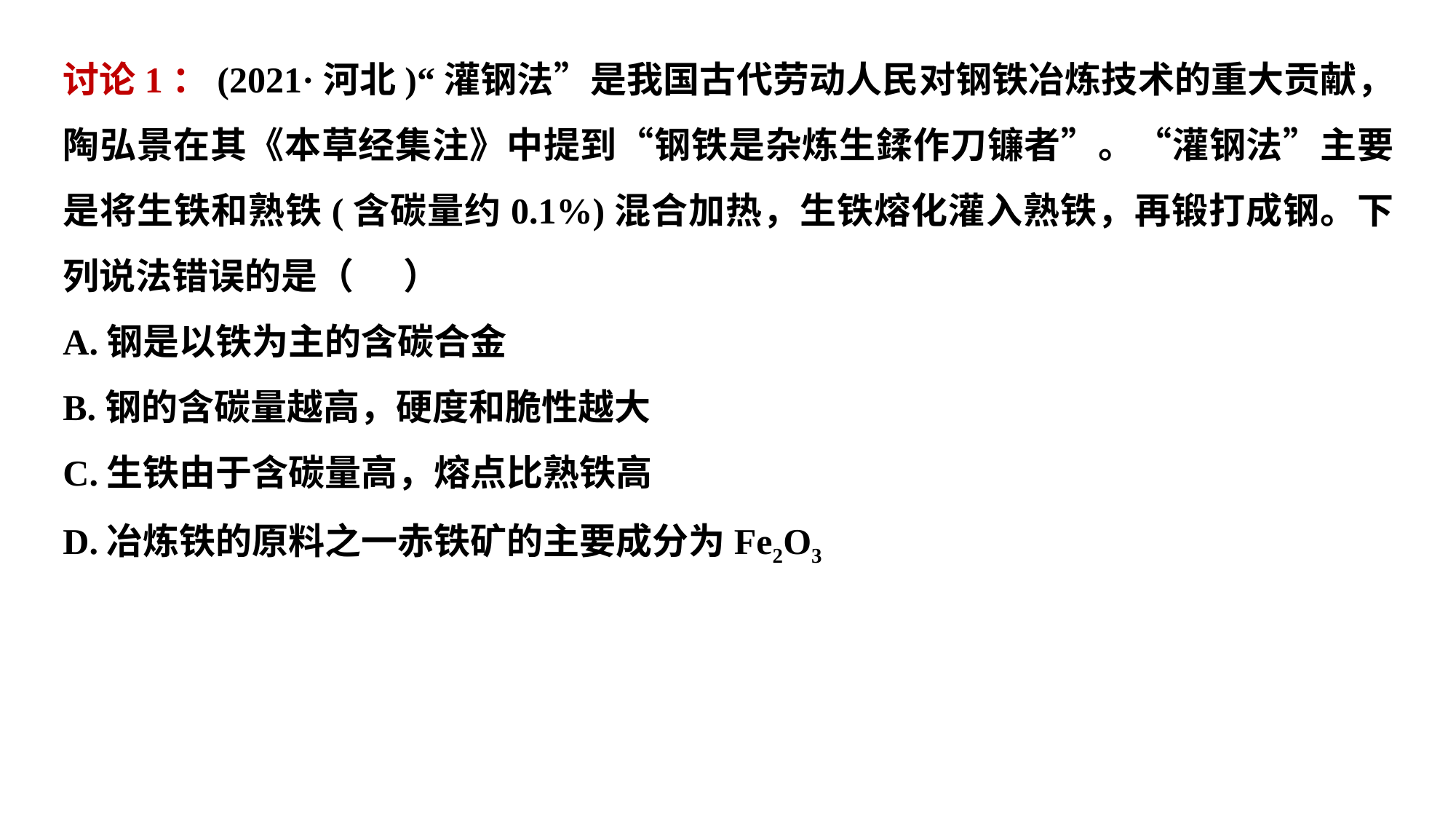

讨论1：(2021·河北)“灌钢法”是我国古代劳动人民对钢铁冶炼技术的重大贡献，陶弘景在其《本草经集注》中提到“钢铁是杂炼生鍒作刀镰者”。“灌钢法”主要是将生铁和熟铁(含碳量约0.1%)混合加热，生铁熔化灌入熟铁，再锻打成钢。下列说法错误的是（      ）
A.钢是以铁为主的含碳合金
B.钢的含碳量越高，硬度和脆性越大
C.生铁由于含碳量高，熔点比熟铁高
D.冶炼铁的原料之一赤铁矿的主要成分为Fe2O3